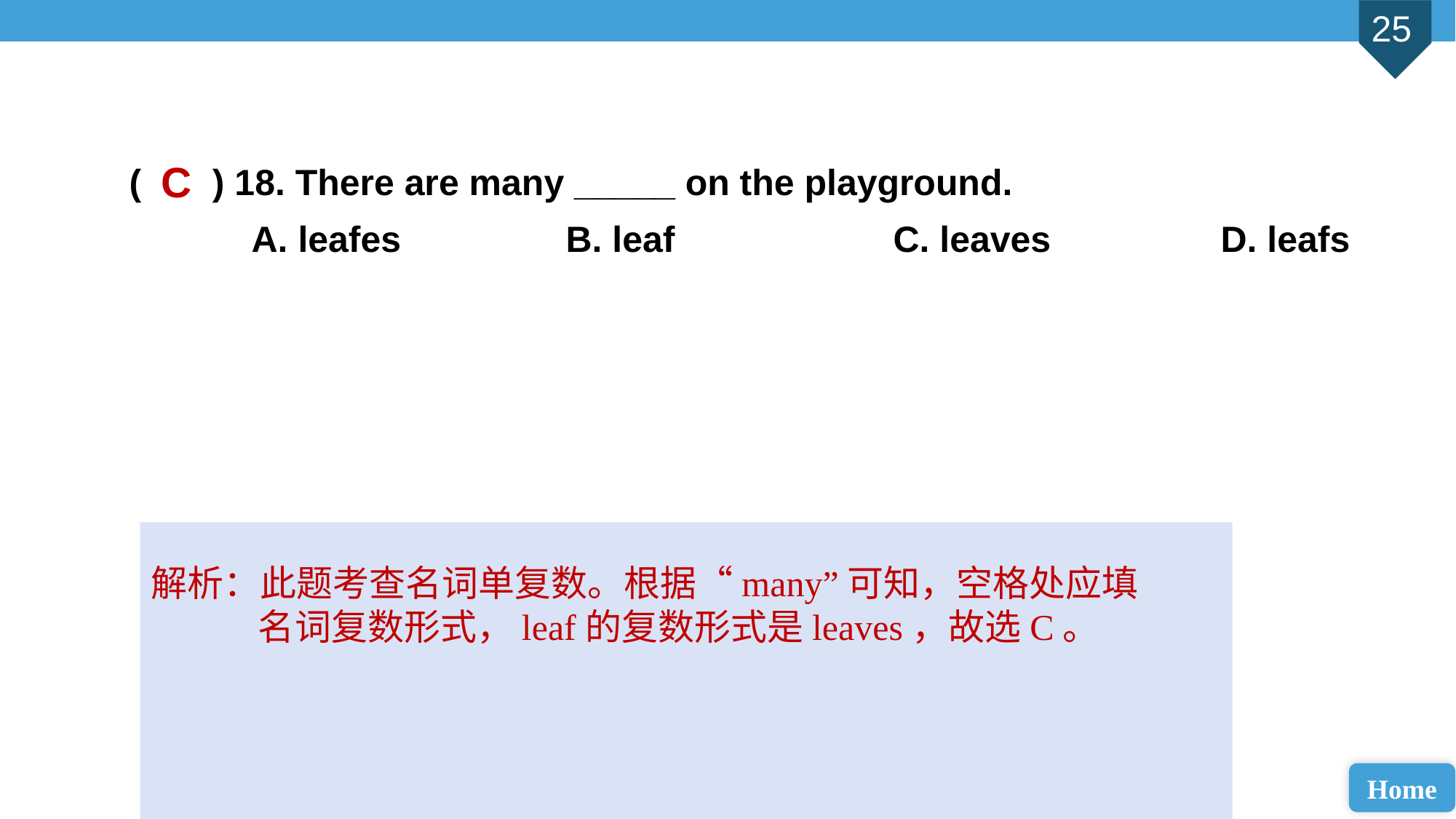

(       ) 18. There are many _____ on the playground.
            A. leafes 		B. leaf 		C. leaves 		D. leafs
C

解析：此题考查名词单复数。根据“many”可知，空格处应填名词复数形式，leaf的复数形式是leaves，故选C。